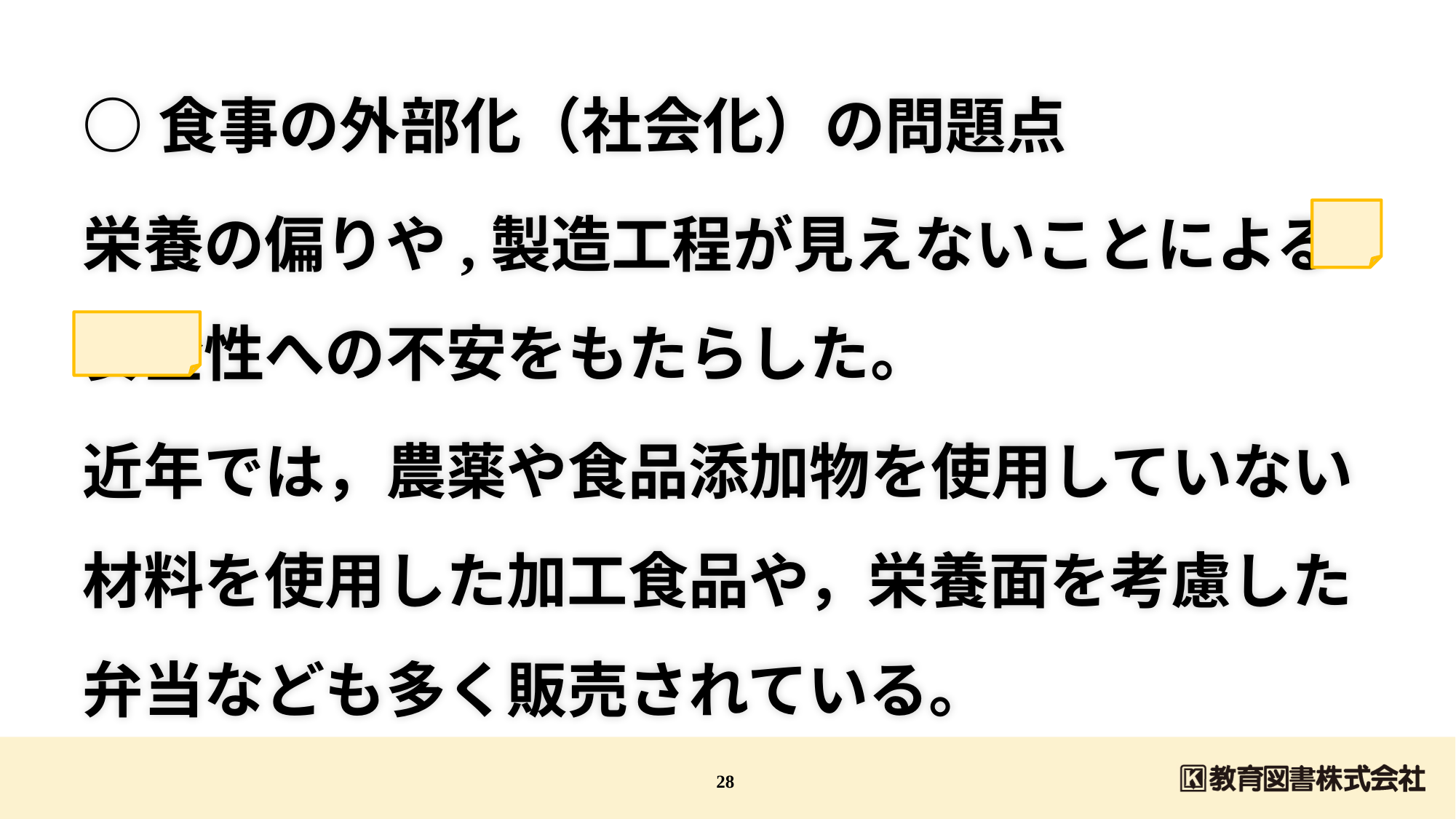

○食事の外部化（社会化）の問題点
栄養の偏りや,製造工程が見えないことによる安全性への不安をもたらした。
近年では，農薬や食品添加物を使用していない材料を使用した加工食品や，栄養面を考慮した弁当なども多く販売されている。

28